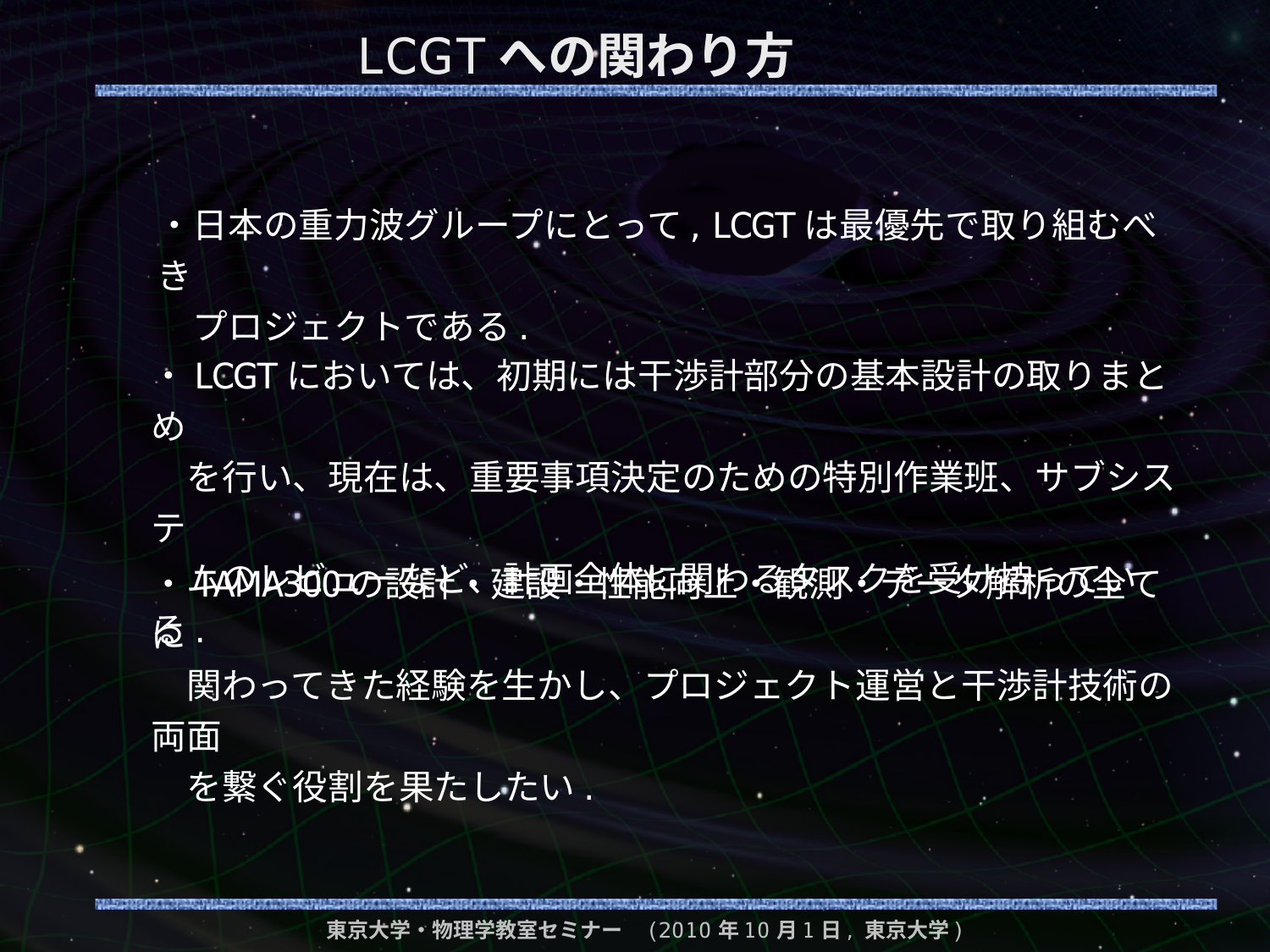

# LCGTへの関わり方
・日本の重力波グループにとって, LCGTは最優先で取り組むべき
　プロジェクトである.
・LCGTにおいては、初期には干渉計部分の基本設計の取りまとめ
　を行い、現在は、重要事項決定のための特別作業班、サブシステ
　ムのレビューなど、計画全体に関わるタスクを受け持っている.
・TAMA300の設計・建設・性能向上・観測・データ解析の全てに
　関わってきた経験を生かし、プロジェクト運営と干渉計技術の両面
　を繋ぐ役割を果たしたい.
東京大学・物理学教室セミナー　(2010年10月1日, 東京大学)